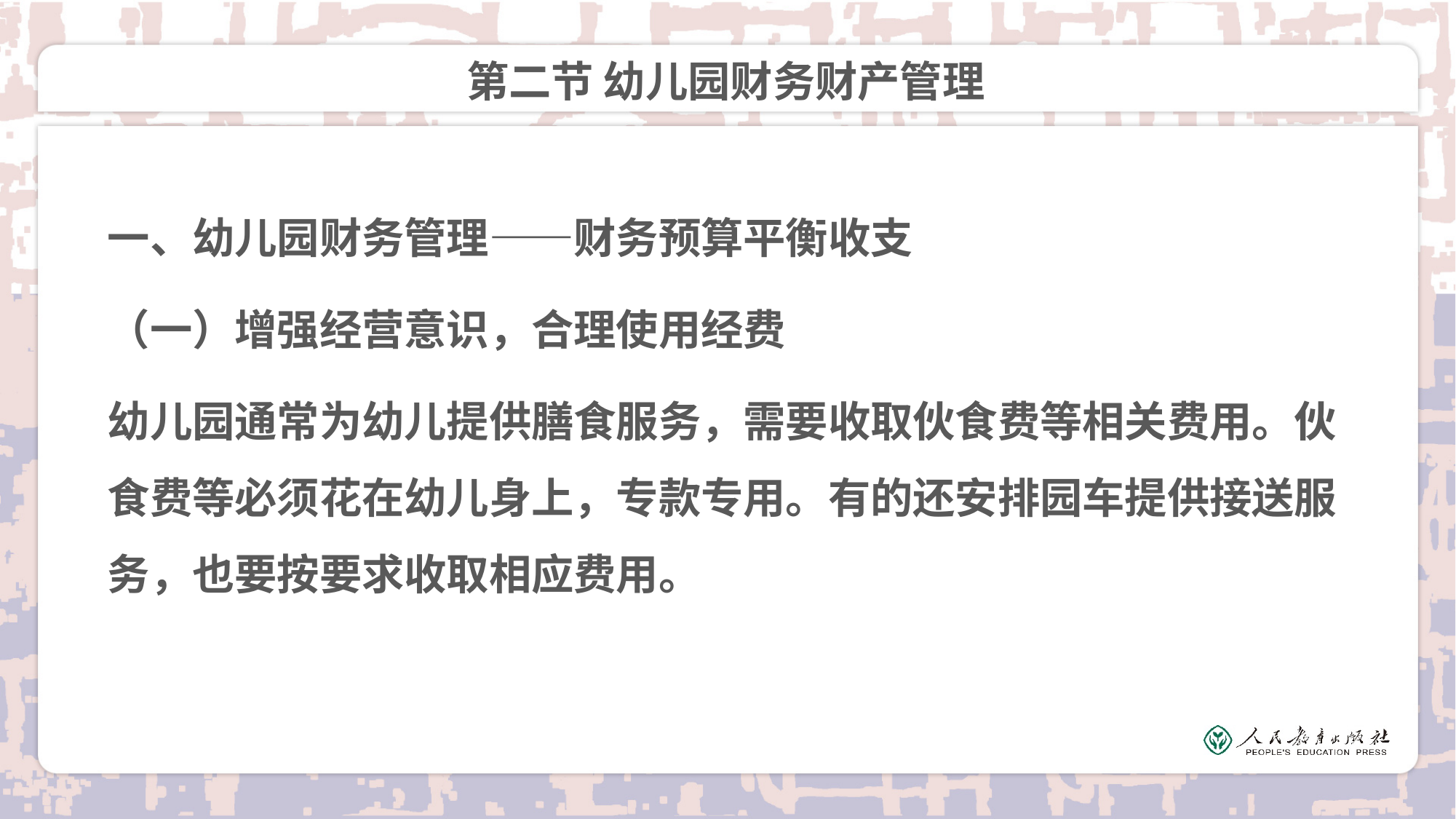

# 第二节 幼儿园财务财产管理
一、幼儿园财务管理——财务预算平衡收支
（一）增强经营意识，合理使用经费
幼儿园通常为幼儿提供膳食服务，需要收取伙食费等相关费用。伙食费等必须花在幼儿身上，专款专用。有的还安排园车提供接送服务，也要按要求收取相应费用。